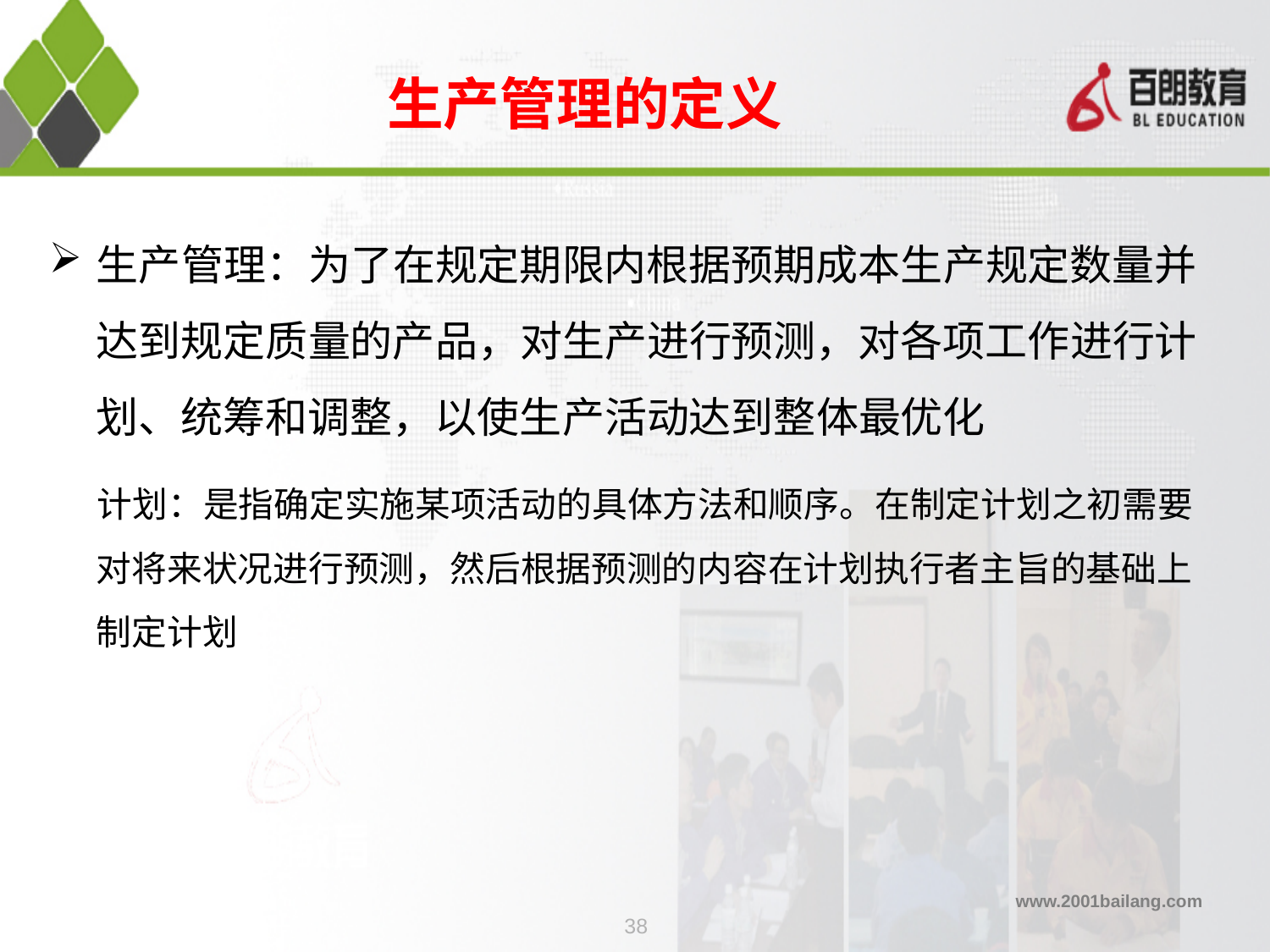

# 生产管理的定义
生产管理：为了在规定期限内根据预期成本生产规定数量并达到规定质量的产品，对生产进行预测，对各项工作进行计划、统筹和调整，以使生产活动达到整体最优化
    计划：是指确定实施某项活动的具体方法和顺序。在制定计划之初需要对将来状况进行预测，然后根据预测的内容在计划执行者主旨的基础上制定计划

38